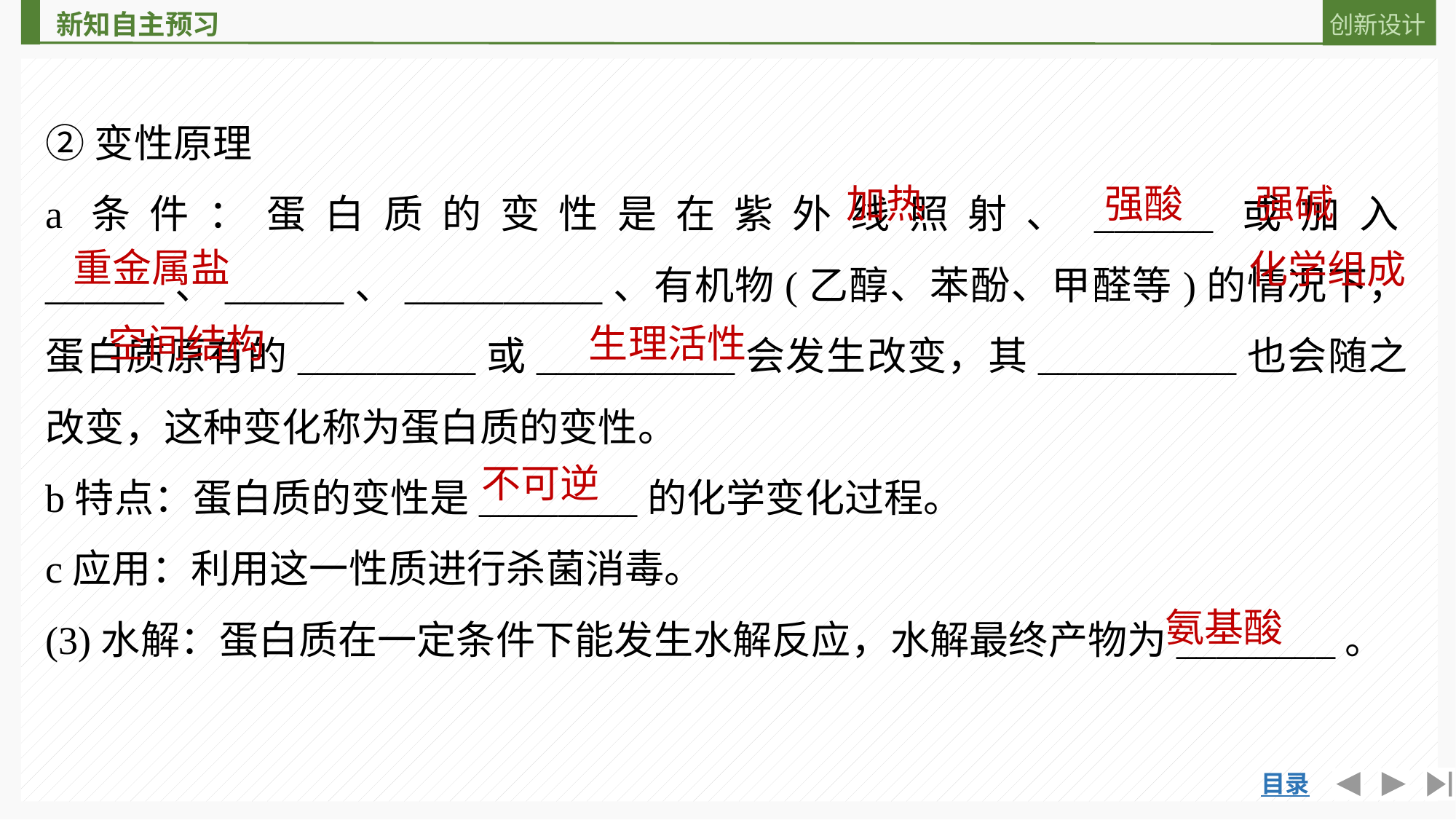

②变性原理
a条件：蛋白质的变性是在紫外线照射、______或加入______、______、__________、有机物(乙醇、苯酚、甲醛等)的情况下，蛋白质原有的_________或__________会发生改变，其__________也会随之改变，这种变化称为蛋白质的变性。
b特点：蛋白质的变性是________的化学变化过程。
c应用：利用这一性质进行杀菌消毒。
(3)水解：蛋白质在一定条件下能发生水解反应，水解最终产物为________。
加热
强酸
强碱
重金属盐
化学组成
空间结构
生理活性
不可逆
氨基酸